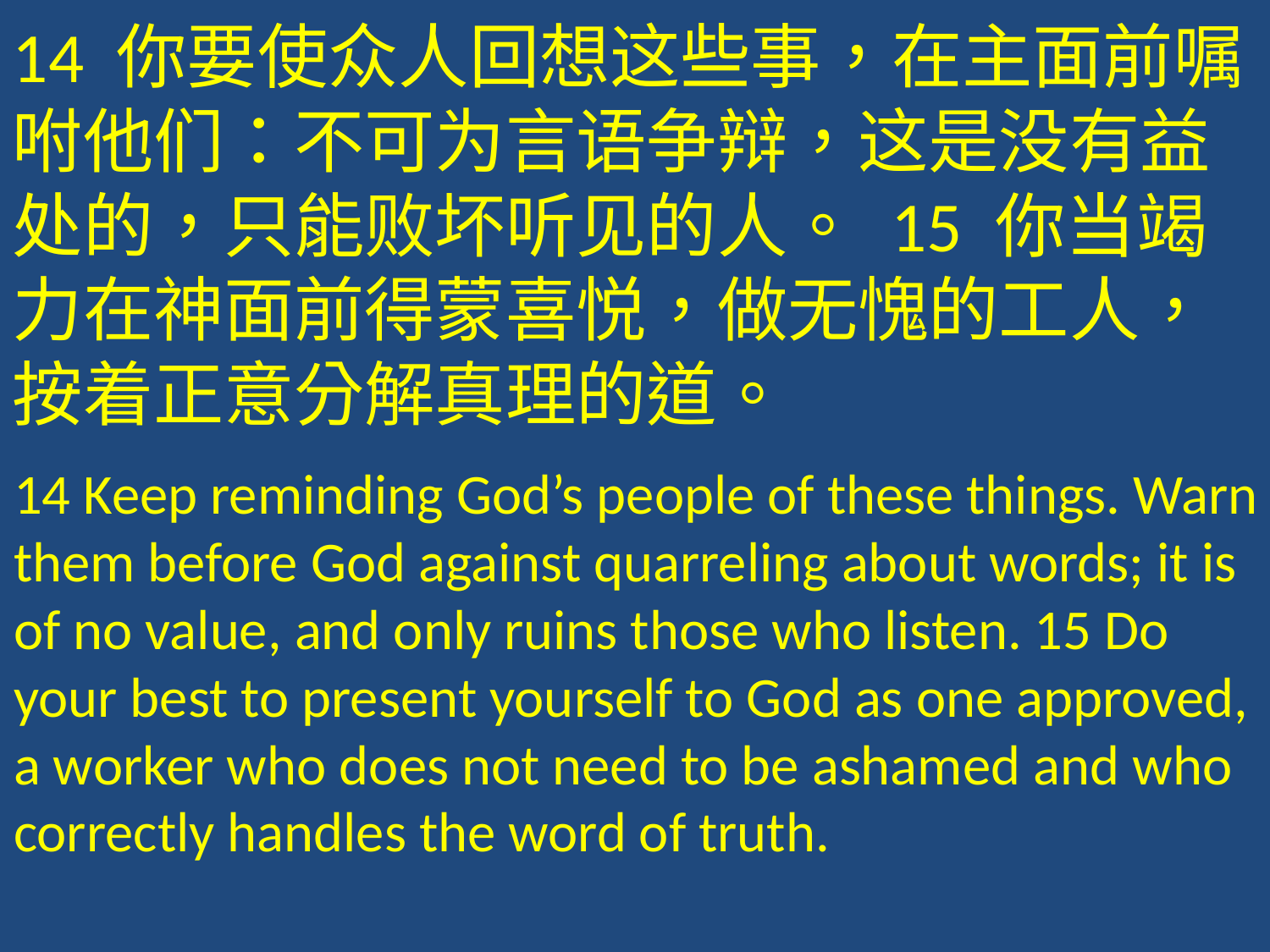

14 你要使众人回想这些事，在主面前嘱咐他们：不可为言语争辩，这是没有益处的，只能败坏听见的人。 15 你当竭力在神面前得蒙喜悦，做无愧的工人，按着正意分解真理的道。
14 Keep reminding God’s people of these things. Warn them before God against quarreling about words; it is of no value, and only ruins those who listen. 15 Do your best to present yourself to God as one approved, a worker who does not need to be ashamed and who correctly handles the word of truth.